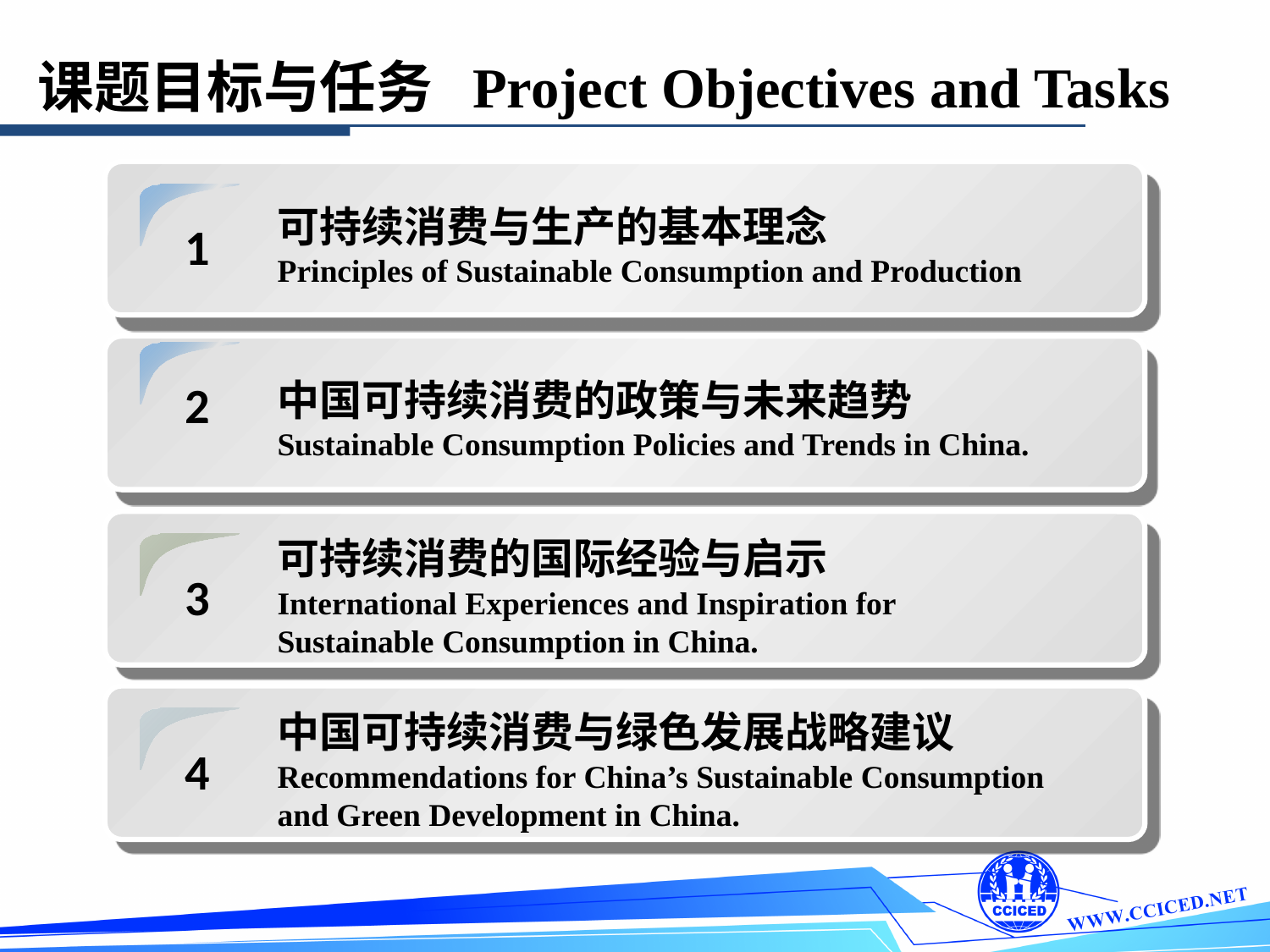

课题目标与任务  Project Objectives and Tasks

1
可持续消费与生产的基本理念
Principles of Sustainable Consumption and Production

2
中国可持续消费的政策与未来趋势
Sustainable Consumption Policies and Trends in China.

可持续消费的国际经验与启示
International Experiences and Inspiration for Sustainable Consumption in China.

3

中国可持续消费与绿色发展战略建议
Recommendations for China’s Sustainable Consumption and Green Development in China.

4